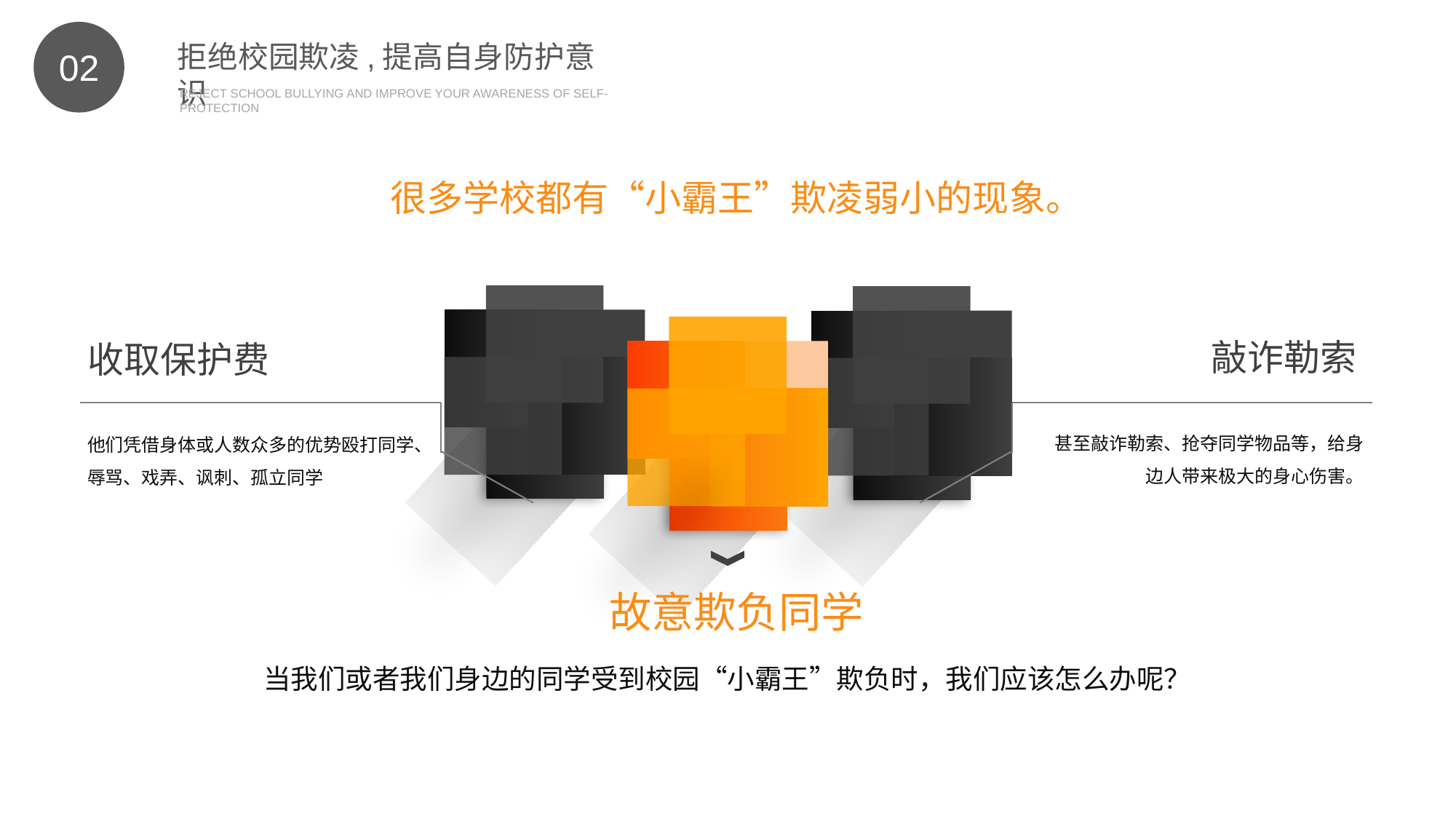

BY YUSHEN

拒绝校园欺凌,提高自身防护意识
02
REJECT SCHOOL BULLYING AND IMPROVE YOUR AWARENESS OF SELF-PROTECTION
 很多学校都有“小霸王”欺凌弱小的现象。

敲诈勒索
甚至敲诈勒索、抢夺同学物品等，给身边人带来极大的身心伤害。
收取保护费
他们凭借身体或人数众多的优势殴打同学、辱骂、戏弄、讽刺、孤立同学
故意欺负同学
当我们或者我们身边的同学受到校园“小霸王”欺负时，我们应该怎么办呢？